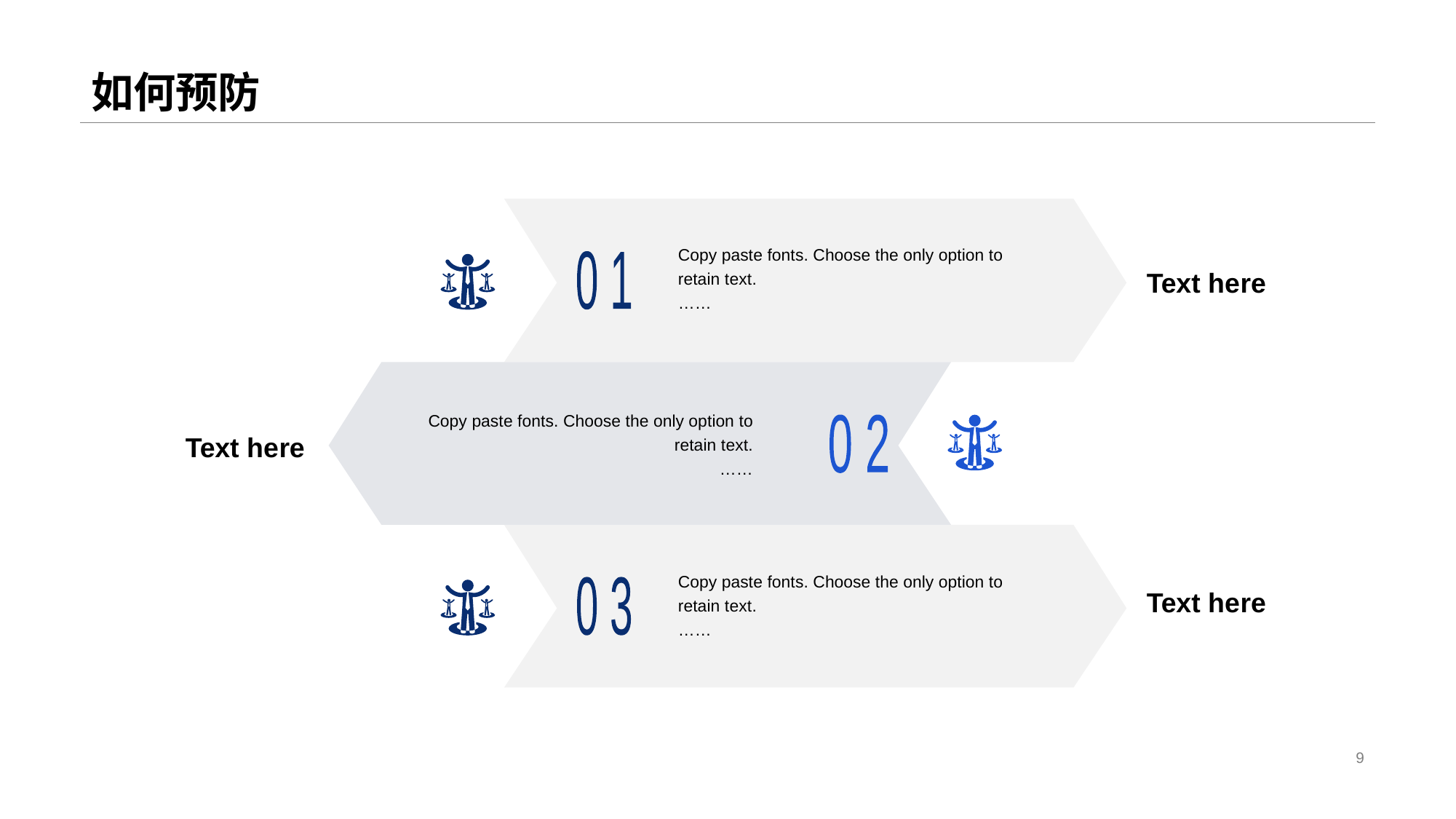

# 如何预防

Copy paste fonts. Choose the only option to retain t ext.
……
0 1

Text he re

Copy paste fonts. Choose the only option to retain t ext.
……
0 2

Text he re

Copy paste fonts. Choose the only option to retain t ext.
……
Text he re
0 3

9